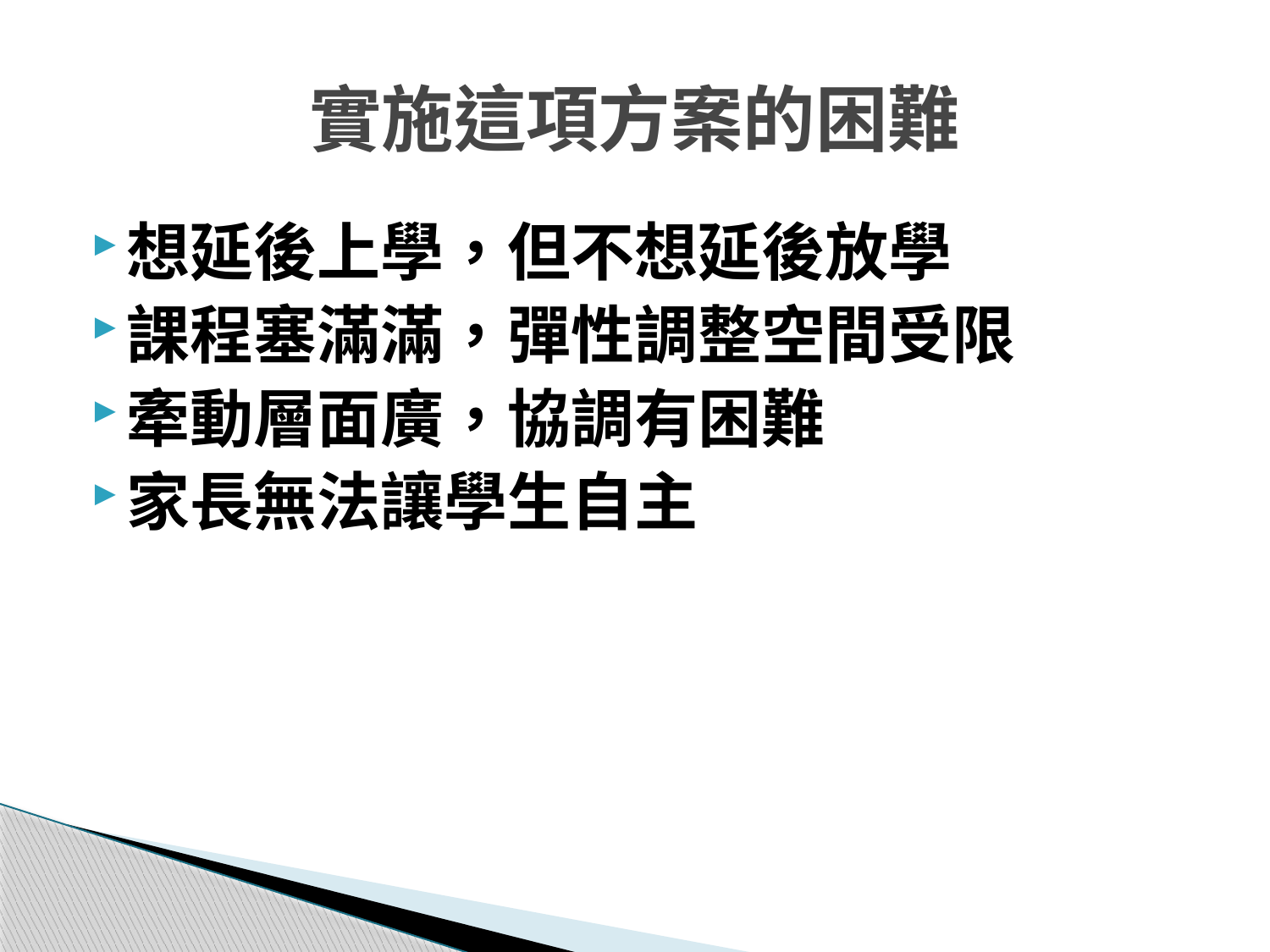

# 實施這項方案的困難
想延後上學，但不想延後放學
課程塞滿滿，彈性調整空間受限
牽動層面廣，協調有困難
家長無法讓學生自主